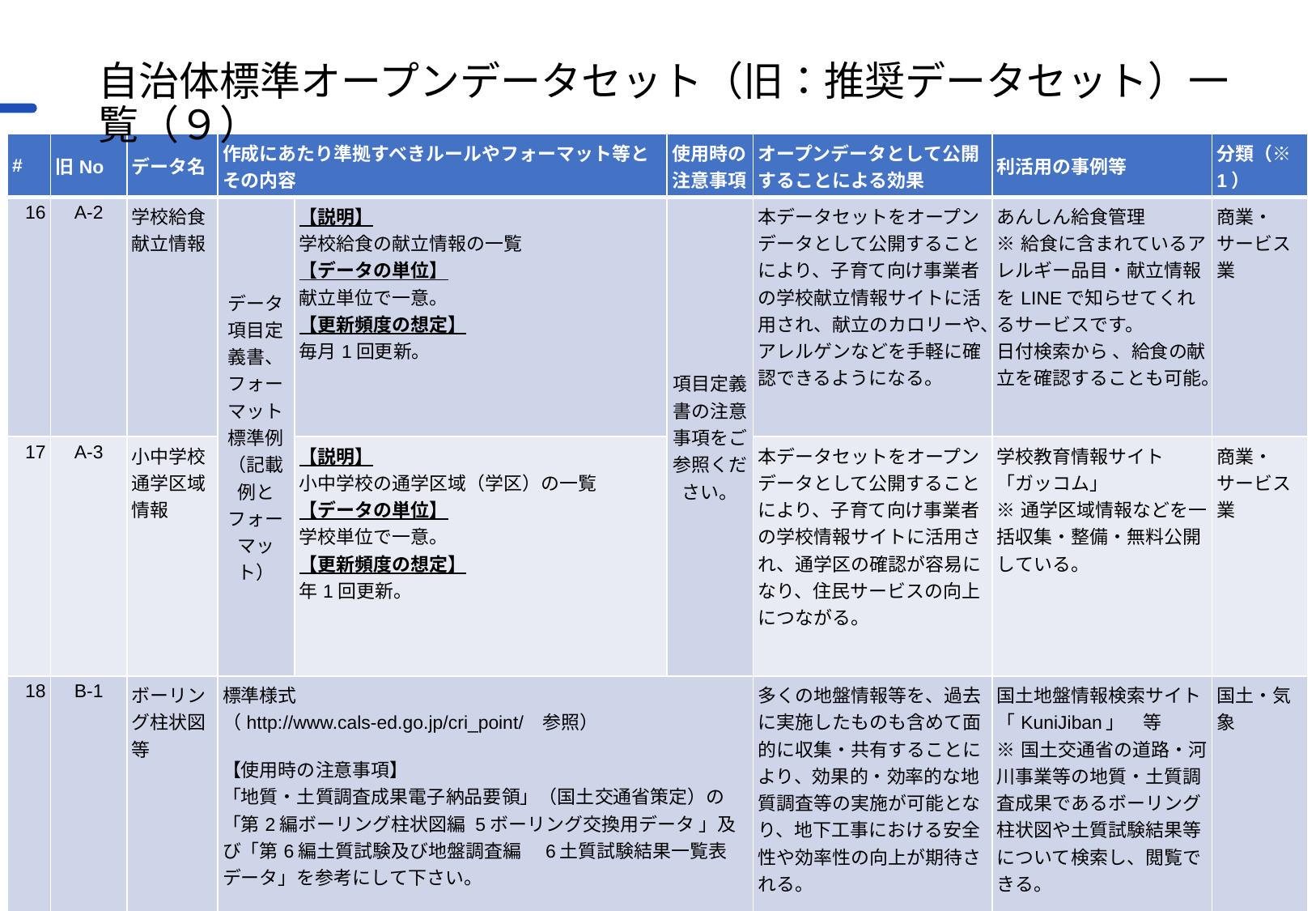

# 自治体標準オープンデータセット（旧：推奨データセット）一覧（９）
| # | 旧No | データ名 | 作成にあたり準拠すべきルールやフォーマット等と その内容 |  | 使用時の注意事項 | オープンデータとして公開することによる効果 | 利活用の事例等 | 分類（※1） |
| --- | --- | --- | --- | --- | --- | --- | --- | --- |
| 16 | A-2 | 学校給食献立情報 | データ項目定義書、フォーマット標準例（記載例とフォーマット） | 【説明】 学校給食の献立情報の一覧 【データの単位】 献立単位で一意。 【更新頻度の想定】 毎月1回更新。 | 項目定義書の注意事項をご参照ください。 | 本データセットをオープンデータとして公開することにより、子育て向け事業者の学校献立情報サイトに活用され、献立のカロリーや、アレルゲンなどを手軽に確認できるようになる。 | あんしん給食管理 ※給食に含まれているアレルギー品目・献立情報をLINEで知らせてくれるサービスです。 日付検索から 、給食の献立を確認することも可能。 | 商業・サービス業 |
| 17 | A-3 | 小中学校通学区域情報 |  | 【説明】 小中学校の通学区域（学区）の一覧 【データの単位】 学校単位で一意。 【更新頻度の想定】 年1回更新。 |  | 本データセットをオープンデータとして公開することにより、子育て向け事業者の学校情報サイトに活用され、通学区の確認が容易になり、住民サービスの向上につながる。 | 学校教育情報サイト「ガッコム」 ※通学区域情報などを一括収集・整備・無料公開している。 | 商業・サービス業 |
| 18 | B-1 | ボーリング柱状図等 | 標準様式 （http://www.cals-ed.go.jp/cri\_point/　参照） 【使用時の注意事項】 「地質・土質調査成果電子納品要領」（国土交通省策定）の「第2編ボーリング柱状図編 5ボーリング交換用データ 」及び「第6編土質試験及び地盤調査編　6土質試験結果一覧表データ」を参考にして下さい。 |  |  | 多くの地盤情報等を、過去に実施したものも含めて面的に収集・共有することにより、効果的・効率的な地質調査等の実施が可能となり、地下工事における安全性や効率性の向上が期待される。 | 国土地盤情報検索サイト「KuniJiban」　等 ※国土交通省の道路・河川事業等の地質・土質調査成果であるボーリング柱状図や土質試験結果等について検索し、閲覧できる。 | 国土・気象 |